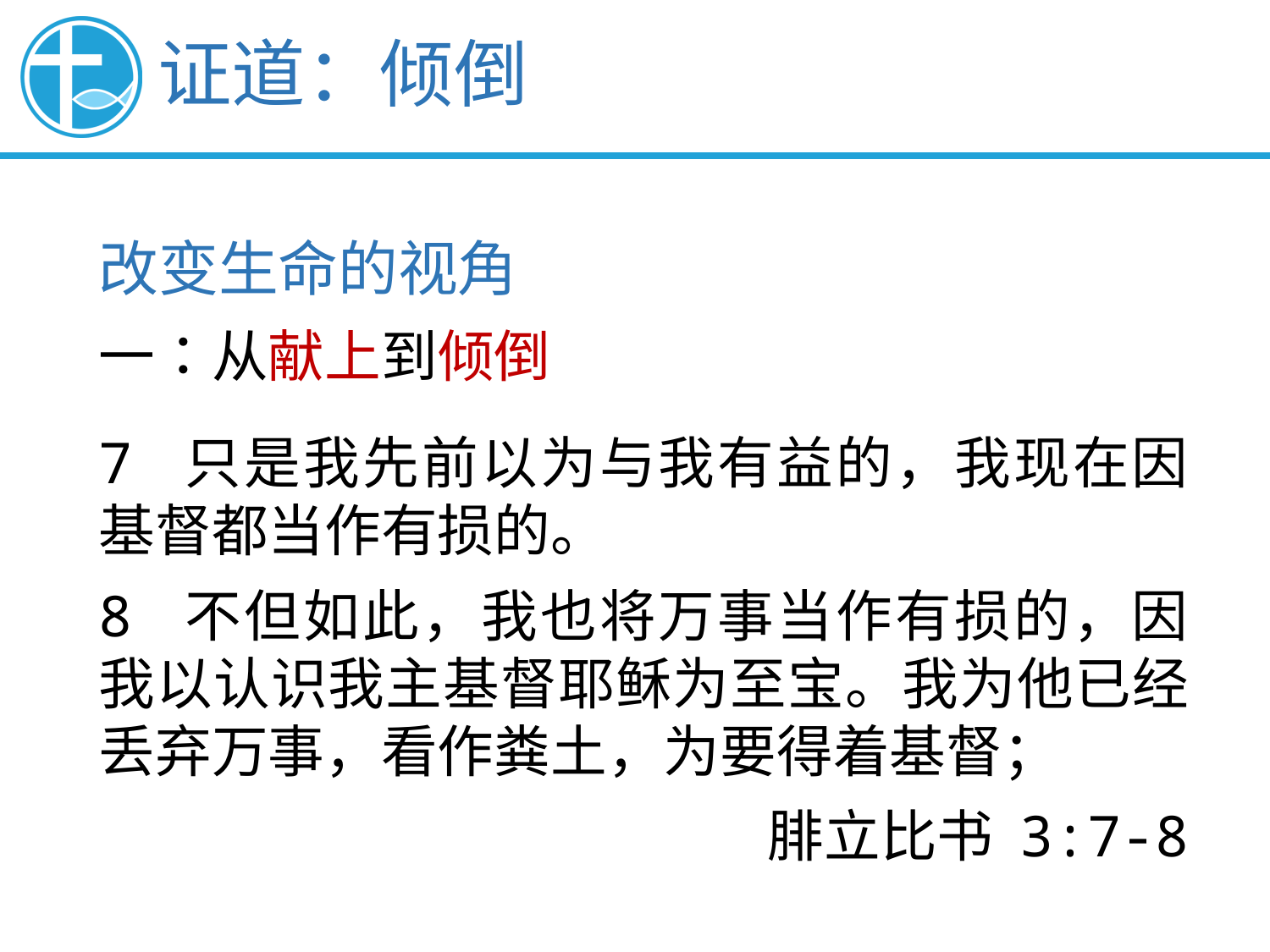

证道：倾倒
改变生命的视角
一：从献上到倾倒
7 只是我先前以为与我有益的，我现在因基督都当作有损的。
8 不但如此，我也将万事当作有损的，因我以认识我主基督耶稣为至宝。我为他已经丢弃万事，看作粪土，为要得着基督；
腓立比书 3:7-8